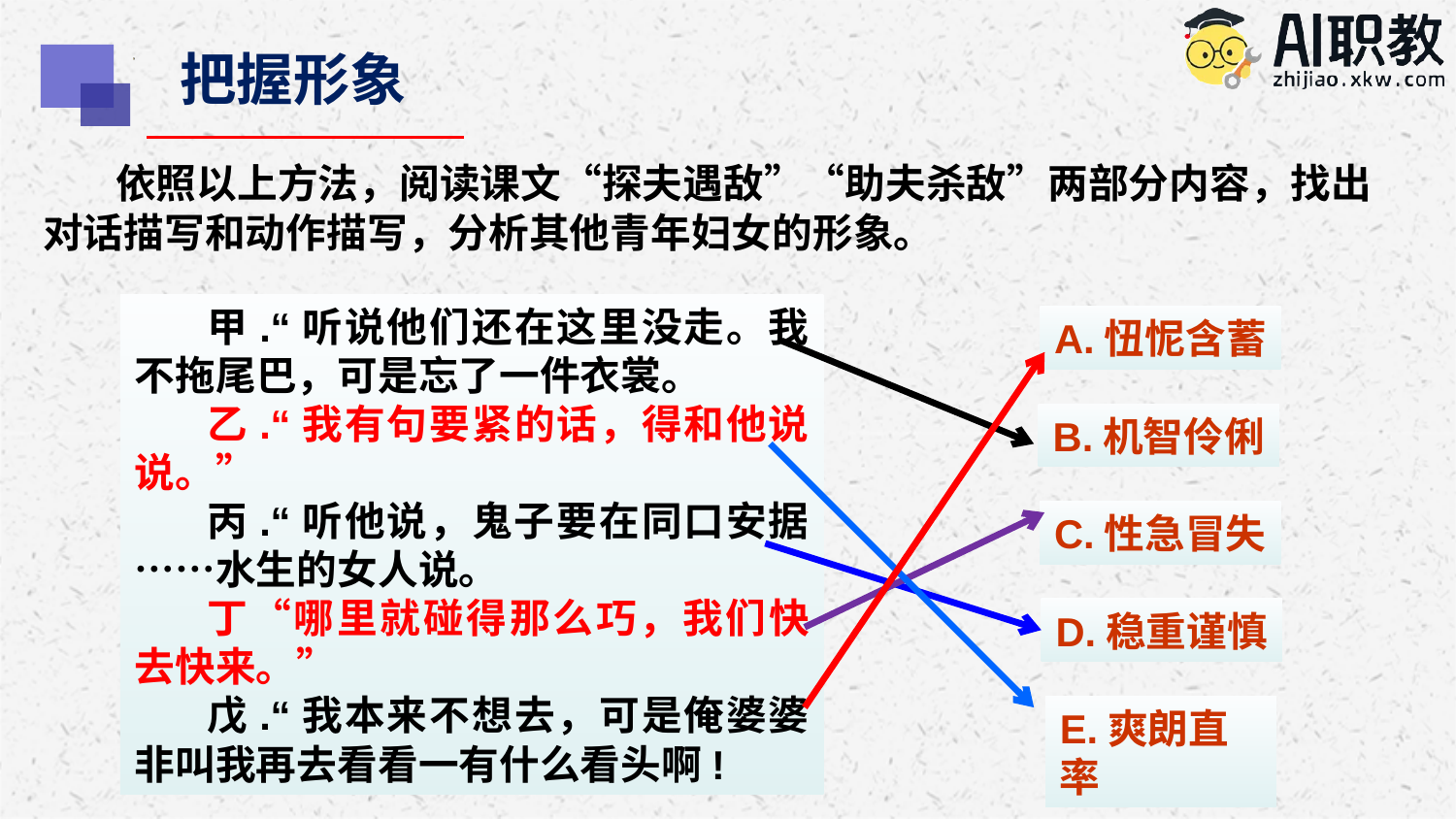

把握形象

依照以上方法，阅读课文“探夫遇敌”“助夫杀敌”两部分内容，找出对话描写和动作描写，分析其他青年妇女的形象。
甲.“听说他们还在这里没走。我不拖尾巴，可是忘了一件衣裳。
乙.“我有句要紧的话，得和他说说。”
丙.“听他说，鬼子要在同口安据……水生的女人说。
丁“哪里就碰得那么巧，我们快去快来。”
戊.“我本来不想去，可是俺婆婆非叫我再去看看一有什么看头啊!
A.忸怩含蓄
B.机智伶俐
C.性急冒失
D.稳重谨慎
E.爽朗直率